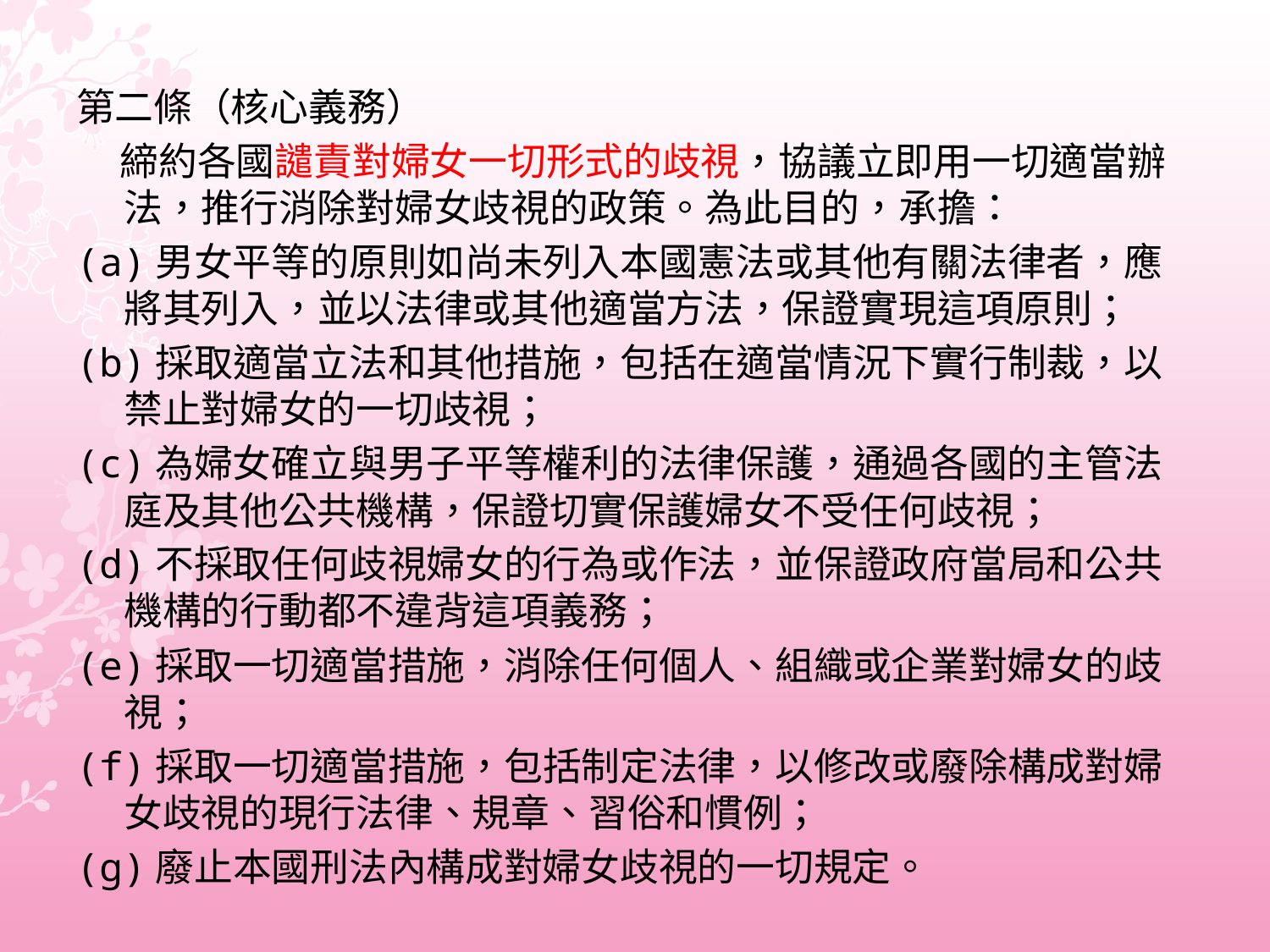

#
第二條（核心義務）
    締約各國譴責對婦女一切形式的歧視，協議立即用一切適當辦法，推行消除對婦女歧視的政策。為此目的，承擔：
(a)男女平等的原則如尚未列入本國憲法或其他有關法律者，應將其列入，並以法律或其他適當方法，保證實現這項原則；
(b)採取適當立法和其他措施，包括在適當情況下實行制裁，以禁止對婦女的一切歧視；
(c)為婦女確立與男子平等權利的法律保護，通過各國的主管法庭及其他公共機構，保證切實保護婦女不受任何歧視；
(d)不採取任何歧視婦女的行為或作法，並保證政府當局和公共機構的行動都不違背這項義務；
(e)採取一切適當措施，消除任何個人、組織或企業對婦女的歧視；
(f)採取一切適當措施，包括制定法律，以修改或廢除構成對婦女歧視的現行法律、規章、習俗和慣例；
(g)廢止本國刑法內構成對婦女歧視的一切規定。